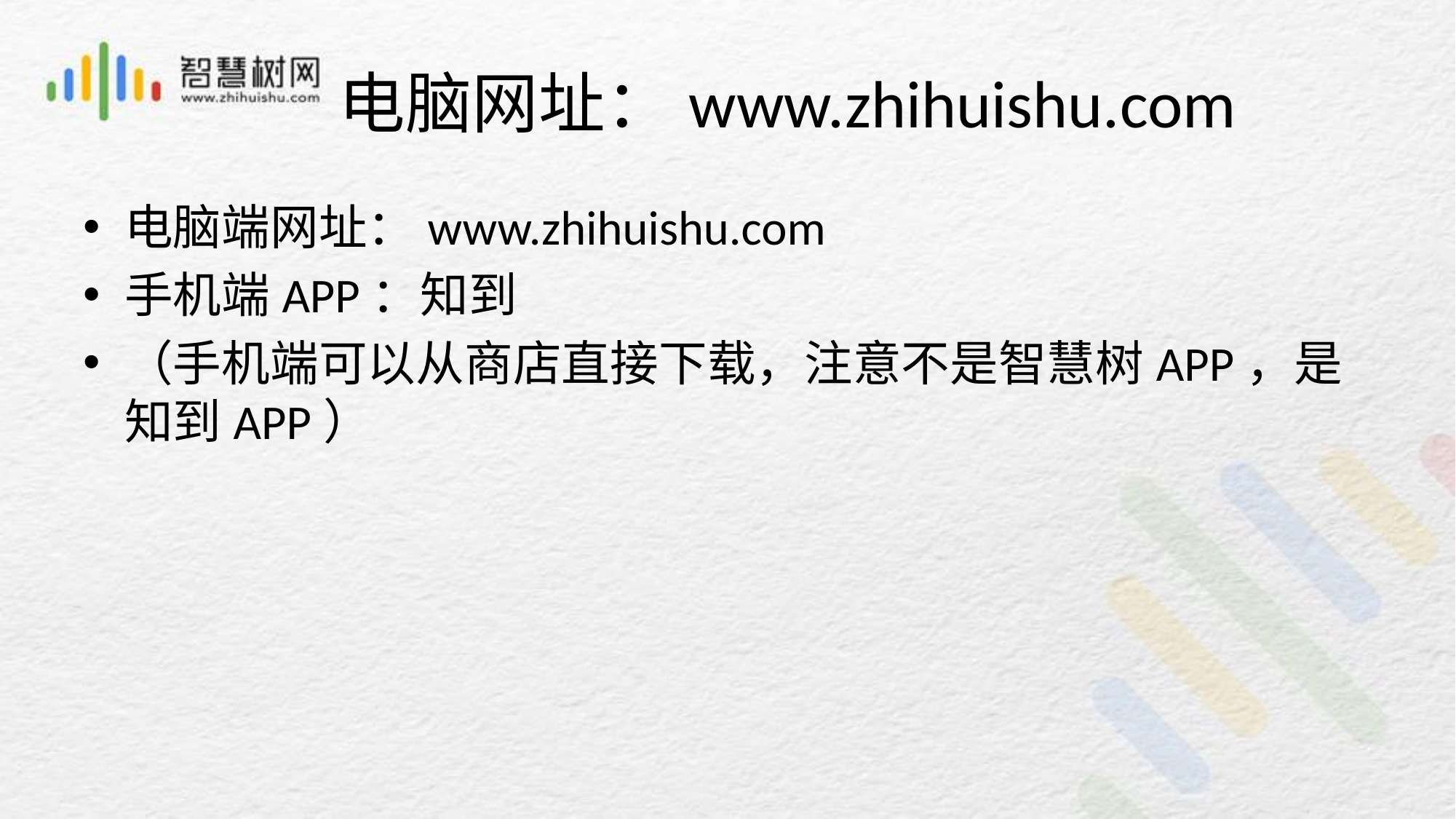

# 电脑网址：www.zhihuishu.com
电脑端网址：www.zhihuishu.com
手机端APP：知到
（手机端可以从商店直接下载，注意不是智慧树APP，是知到APP）